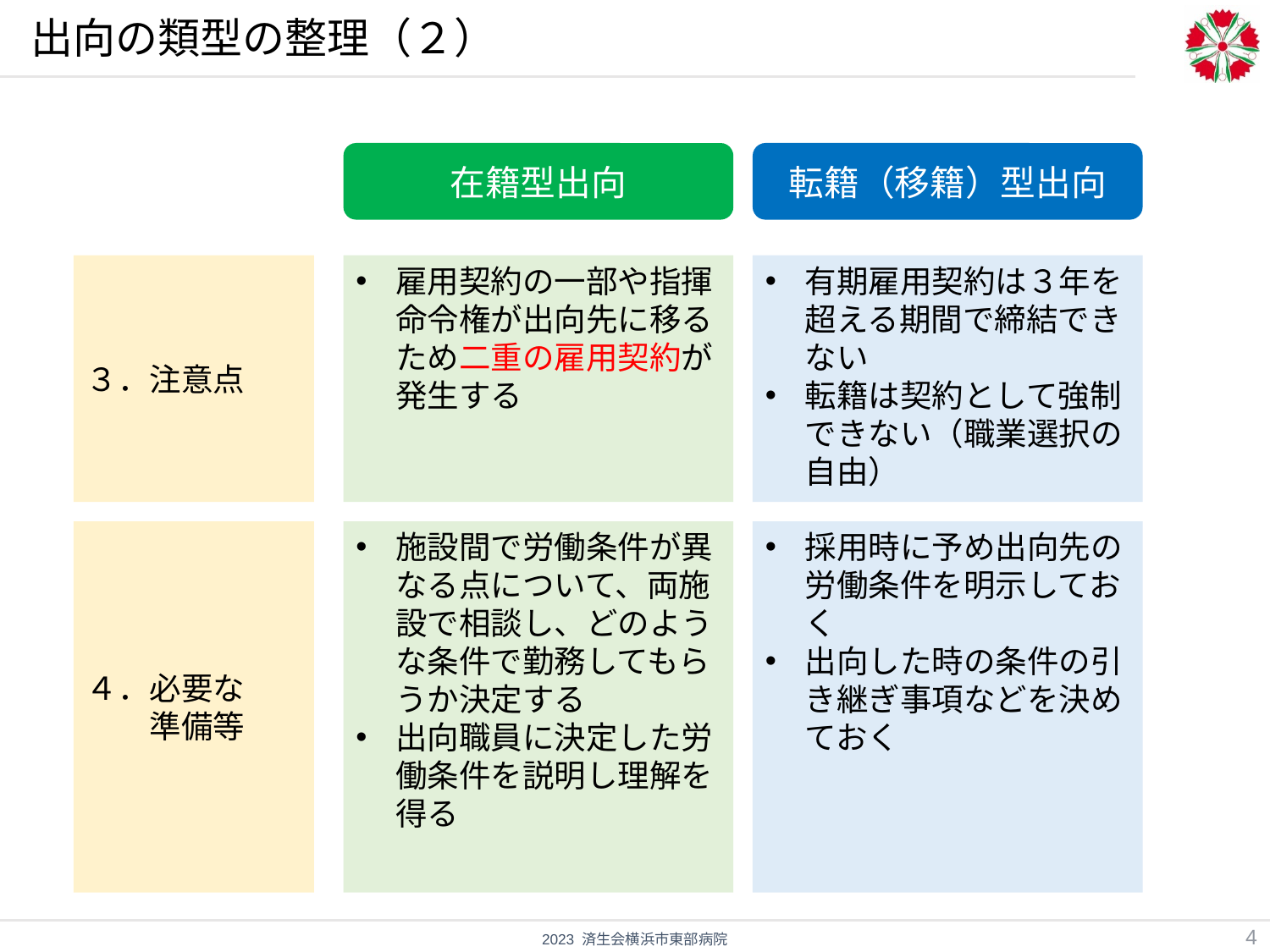

# 出向の類型の整理（２）
在籍型出向
転籍（移籍）型出向
雇用契約の一部や指揮命令権が出向先に移るため二重の雇用契約が発生する
有期雇用契約は３年を超える期間で締結できない
転籍は契約として強制できない（職業選択の自由）

３．注意点
４．必要な
　　準備等
施設間で労働条件が異なる点について、両施設で相談し、どのような条件で勤務してもらうか決定する
出向職員に決定した労働条件を説明し理解を得る
採用時に予め出向先の労働条件を明示しておく
出向した時の条件の引き継ぎ事項などを決めておく
4